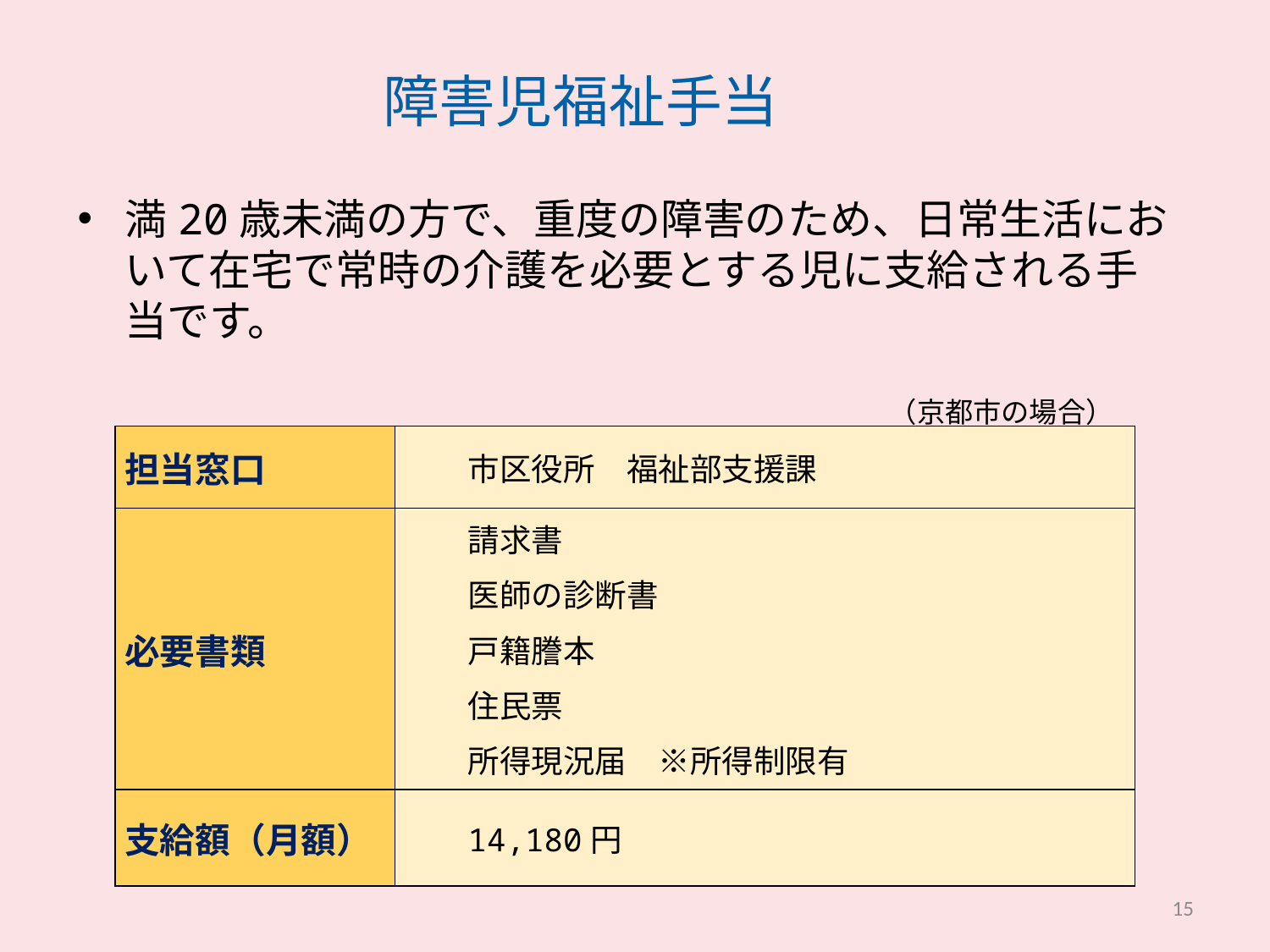

# 障害児福祉手当
満20歳未満の方で、重度の障害のため、日常生活において在宅で常時の介護を必要とする児に支給される手当です。
　　　　　　　　　　　　　　　　　　　　　　　　　　　　　　　　　　　　　　（京都市の場合）

| 担当窓口 | 市区役所　福祉部支援課 |
| --- | --- |
| 必要書類 | 請求書 医師の診断書 戸籍謄本 住民票 所得現況届　※所得制限有 |
| 支給額（月額） | 14,180円 |
15